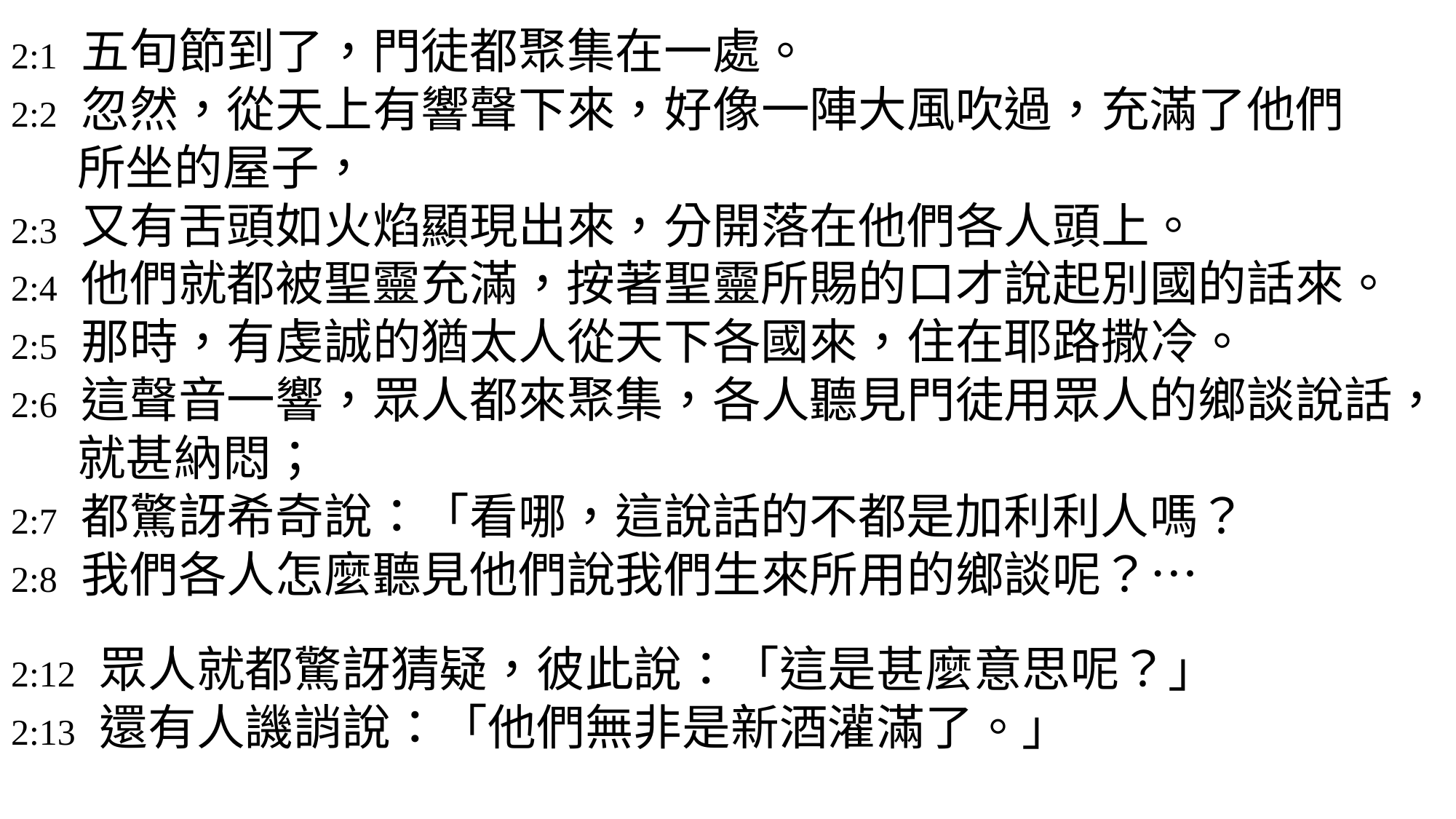

2:1 五旬節到了，門徒都聚集在一處。
2:2 忽然，從天上有響聲下來，好像一陣大風吹過，充滿了他們
     所坐的屋子，
2:3 又有舌頭如火焰顯現出來，分開落在他們各人頭上。
2:4 他們就都被聖靈充滿，按著聖靈所賜的口才說起別國的話來。
2:5 那時，有虔誠的猶太人從天下各國來，住在耶路撒冷。
2:6 這聲音一響，眾人都來聚集，各人聽見門徒用眾人的鄉談說話，
     就甚納悶；
2:7 都驚訝希奇說：「看哪，這說話的不都是加利利人嗎？
2:8 我們各人怎麼聽見他們說我們生來所用的鄉談呢？…

2:12 眾人就都驚訝猜疑，彼此說：「這是甚麼意思呢？」
2:13 還有人譏誚說：「他們無非是新酒灌滿了。」